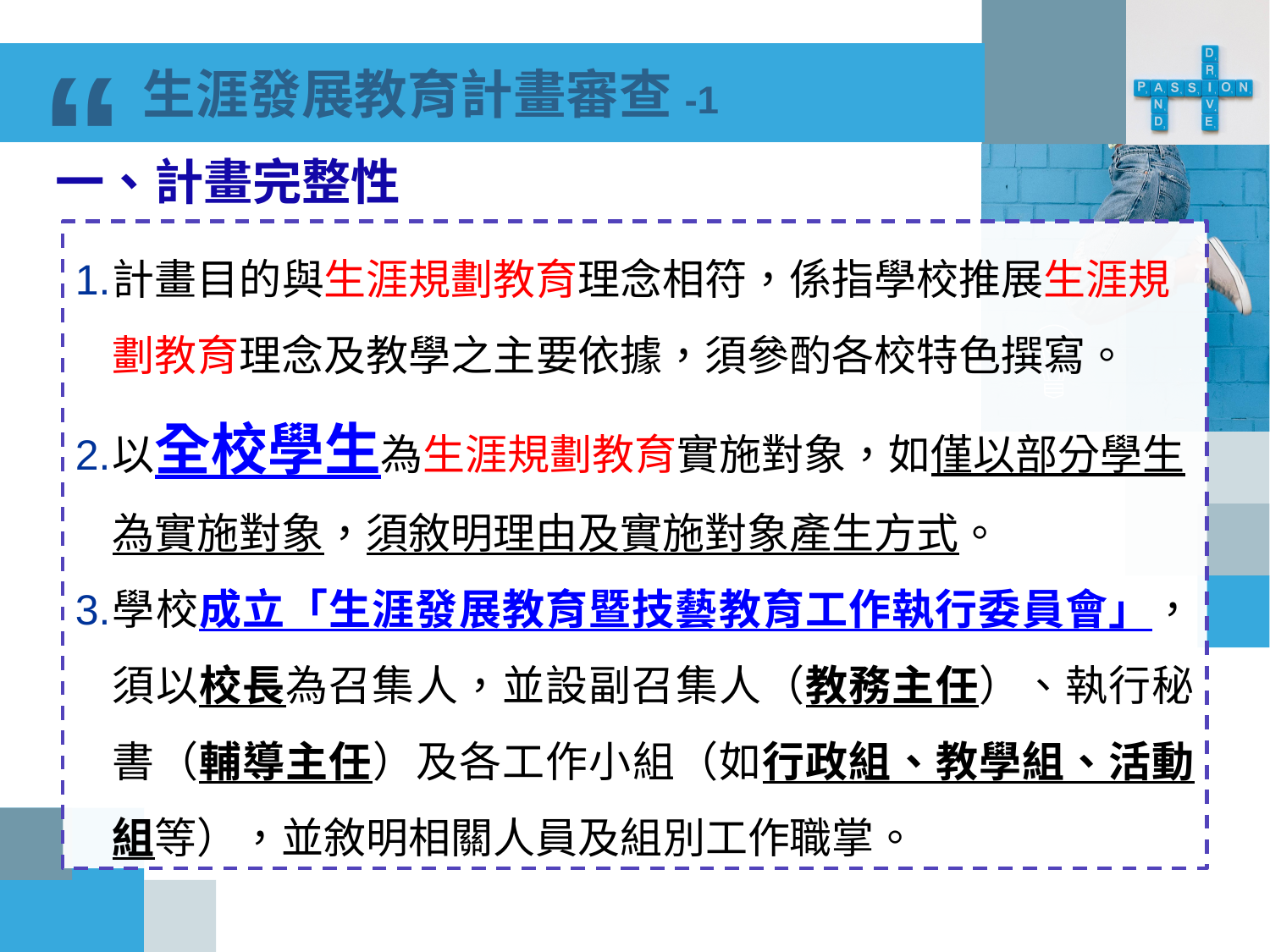

“

生涯發展教育計畫審查-1
一、計畫完整性
計畫目的與生涯規劃教育理念相符，係指學校推展生涯規劃教育理念及教學之主要依據，須參酌各校特色撰寫。
以全校學生為生涯規劃教育實施對象，如僅以部分學生為實施對象，須敘明理由及實施對象產生方式。
學校成立「生涯發展教育暨技藝教育工作執行委員會」，須以校長為召集人，並設副召集人（教務主任）、執行秘書（輔導主任）及各工作小組（如行政組、教學組、活動組等），並敘明相關人員及組別工作職掌。